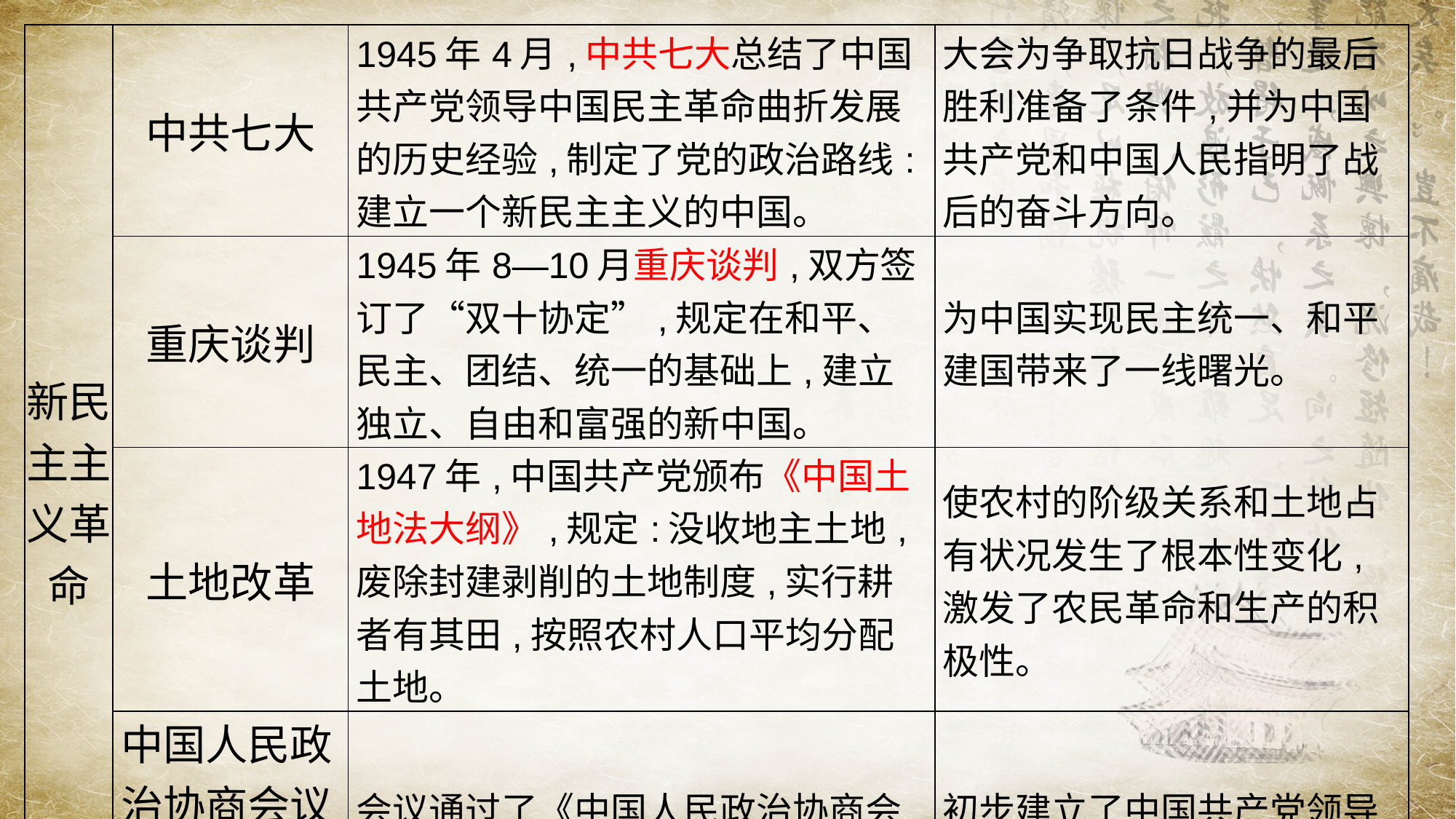

| 新民主主义革命 | 中共七大 | 1945年4月,中共七大总结了中国共产党领导中国民主革命曲折发展的历史经验,制定了党的政治路线:建立一个新民主主义的中国。 | 大会为争取抗日战争的最后胜利准备了条件,并为中国共产党和中国人民指明了战后的奋斗方向。 |
| --- | --- | --- | --- |
|  | 重庆谈判 | 1945年8—10月重庆谈判,双方签订了“双十协定”,规定在和平、民主、团结、统一的基础上,建立独立、自由和富强的新中国。 | 为中国实现民主统一、和平建国带来了一线曙光。 |
|  | 土地改革 | 1947年,中国共产党颁布《中国土地法大纲》,规定:没收地主土地,废除封建剥削的土地制度,实行耕者有其田,按照农村人口平均分配土地。 | 使农村的阶级关系和土地占有状况发生了根本性变化,激发了农民革命和生产的积极性。 |
|  | 中国人民政治协商会议第一届全体　 会议 | 会议通过了《中国人民政治协商会议共同纲领》,具有临时宪法作用。 | 初步建立了中国共产党领导的多党合作和政治协商制度。 |